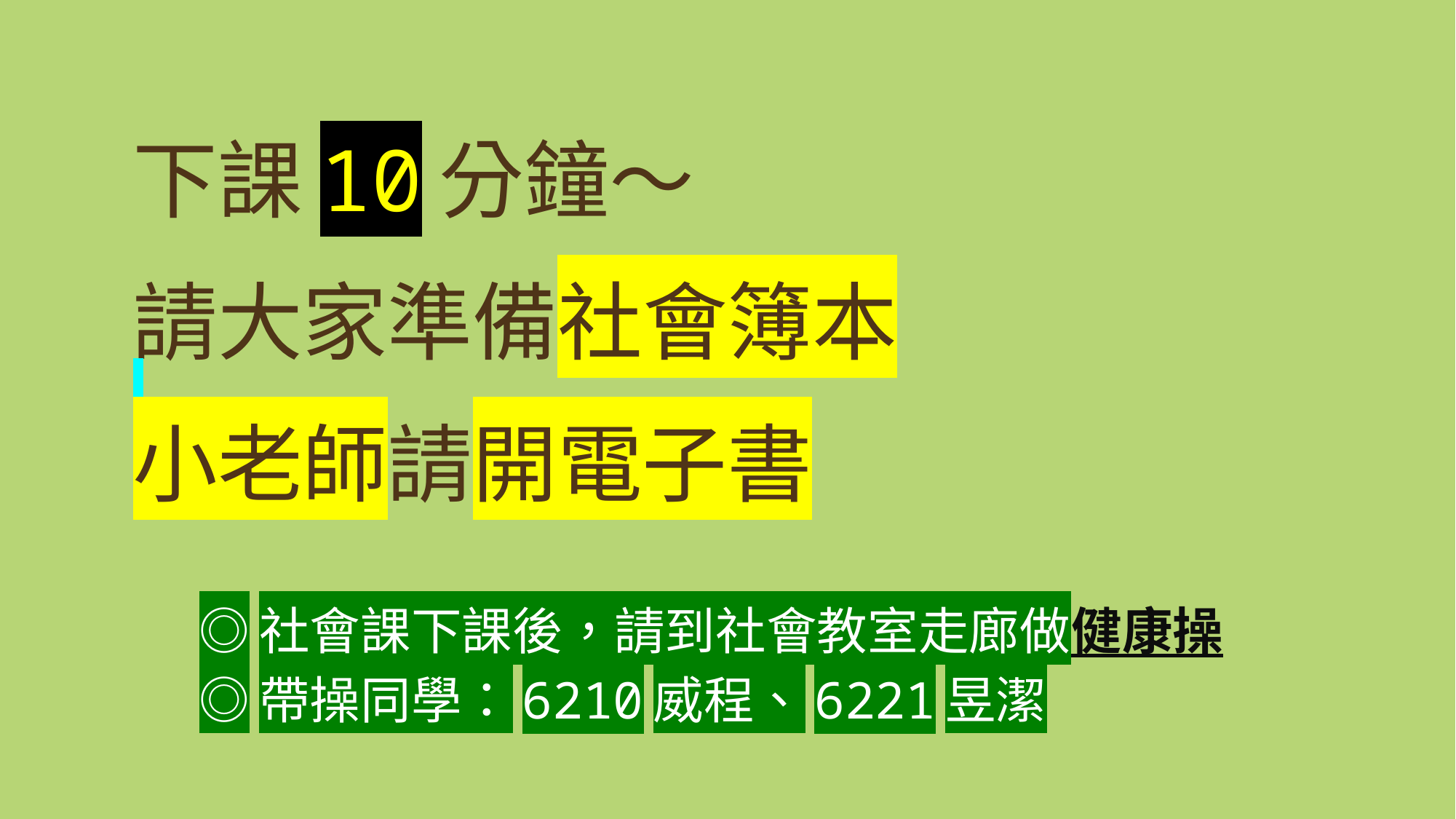

# 下課10分鐘～ 請大家準備社會簿本 小老師請開電子書
◎社會課下課後，請到社會教室走廊做健康操
◎帶操同學：6210威程、6221昱潔